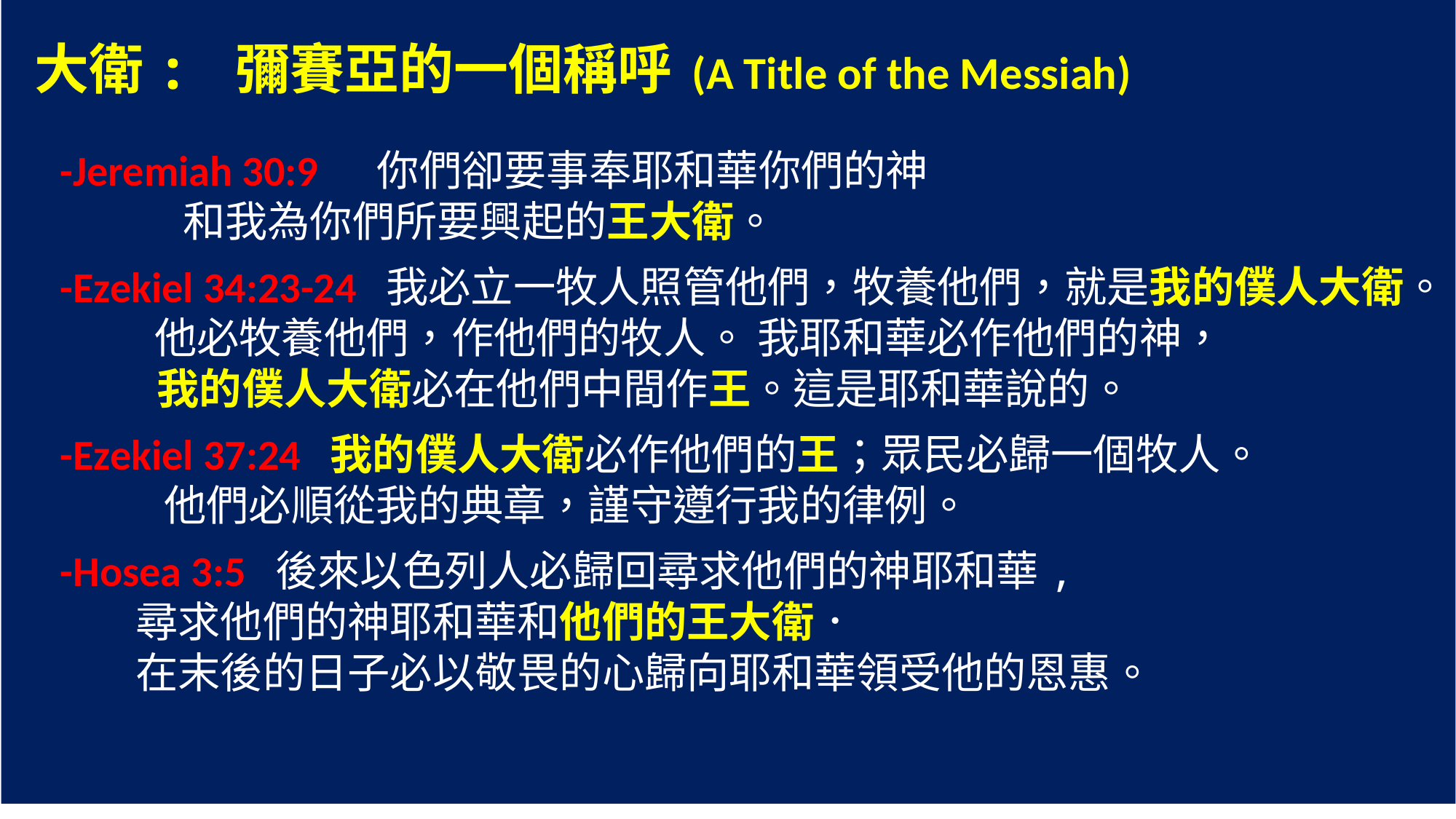

大衛: 彌賽亞的一個稱呼 (A Title of the Messiah)

     -Jeremiah 30:9     你們卻要事奉耶和華你們的神
                 和我為你們所要興起的王大衛。

     -Ezekiel 34:23-24  我必立一牧人照管他們，牧養他們，就是我的僕人大衛。
              他必牧養他們，作他們的牧人。 我耶和華必作他們的神，
              我的僕人大衛必在他們中間作王。這是耶和華說的。

     -Ezekiel 37:24  我的僕人大衛必作他們的王；眾民必歸一個牧人。
               他們必順從我的典章，謹守遵行我的律例。

     -Hosea 3:5  後來以色列人必歸回尋求他們的神耶和華,
            尋求他們的神耶和華和他們的王大衛．
            在末後的日子必以敬畏的心歸向耶和華領受他的恩惠。